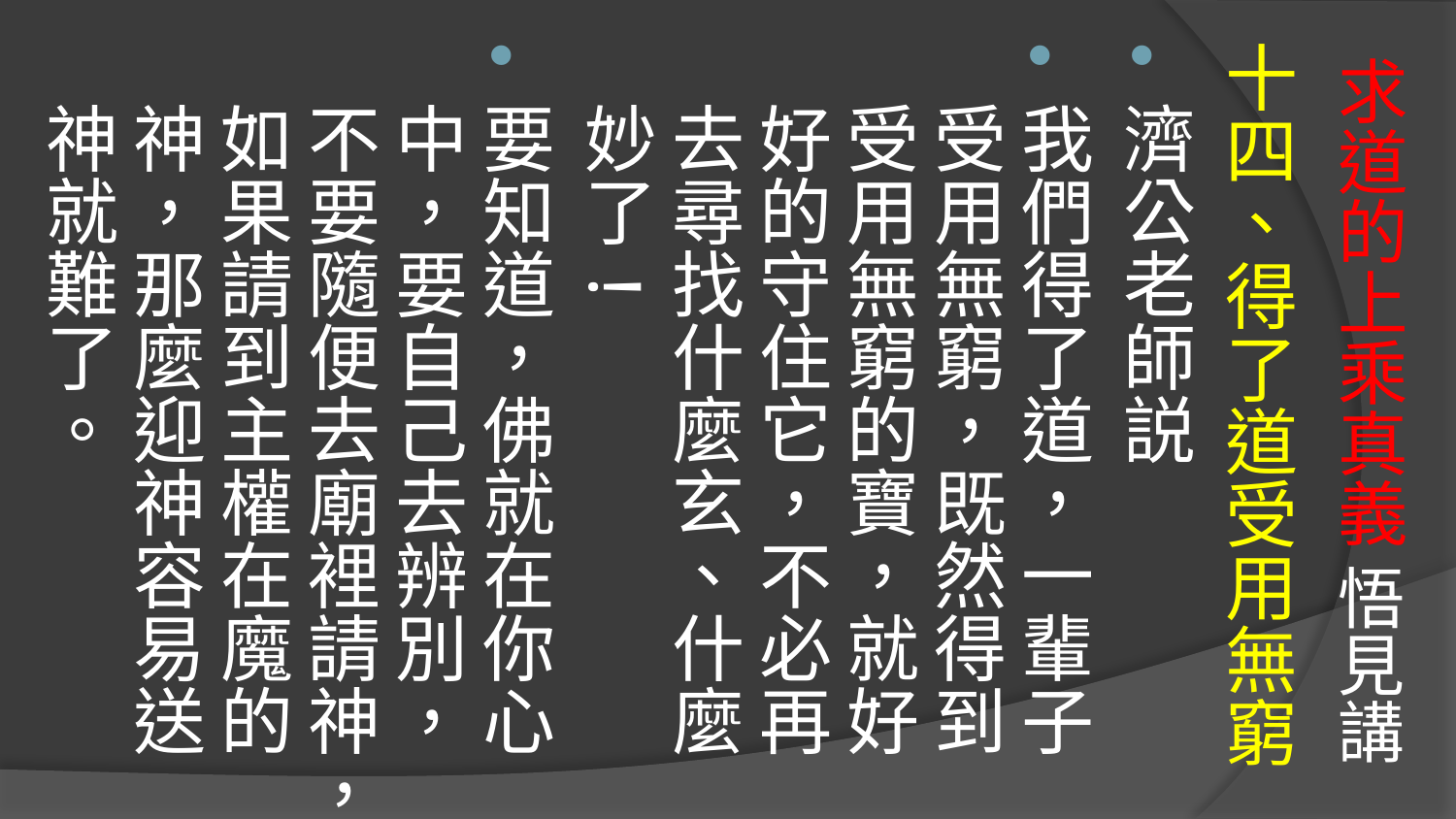

十四、得了道受用無窮
濟公老師説
我們得了道，一輩子受用無窮，既然得到受用無窮的寶，就好好的守住它，不必再去尋找什麼玄、什麼妙了!
要知道，佛就在你心中，要自己去辨別，不要隨便去廟裡請神，如果請到主權在魔的神，那麼迎神容易送神就難了。
# 求道的上乘真義 悟見講